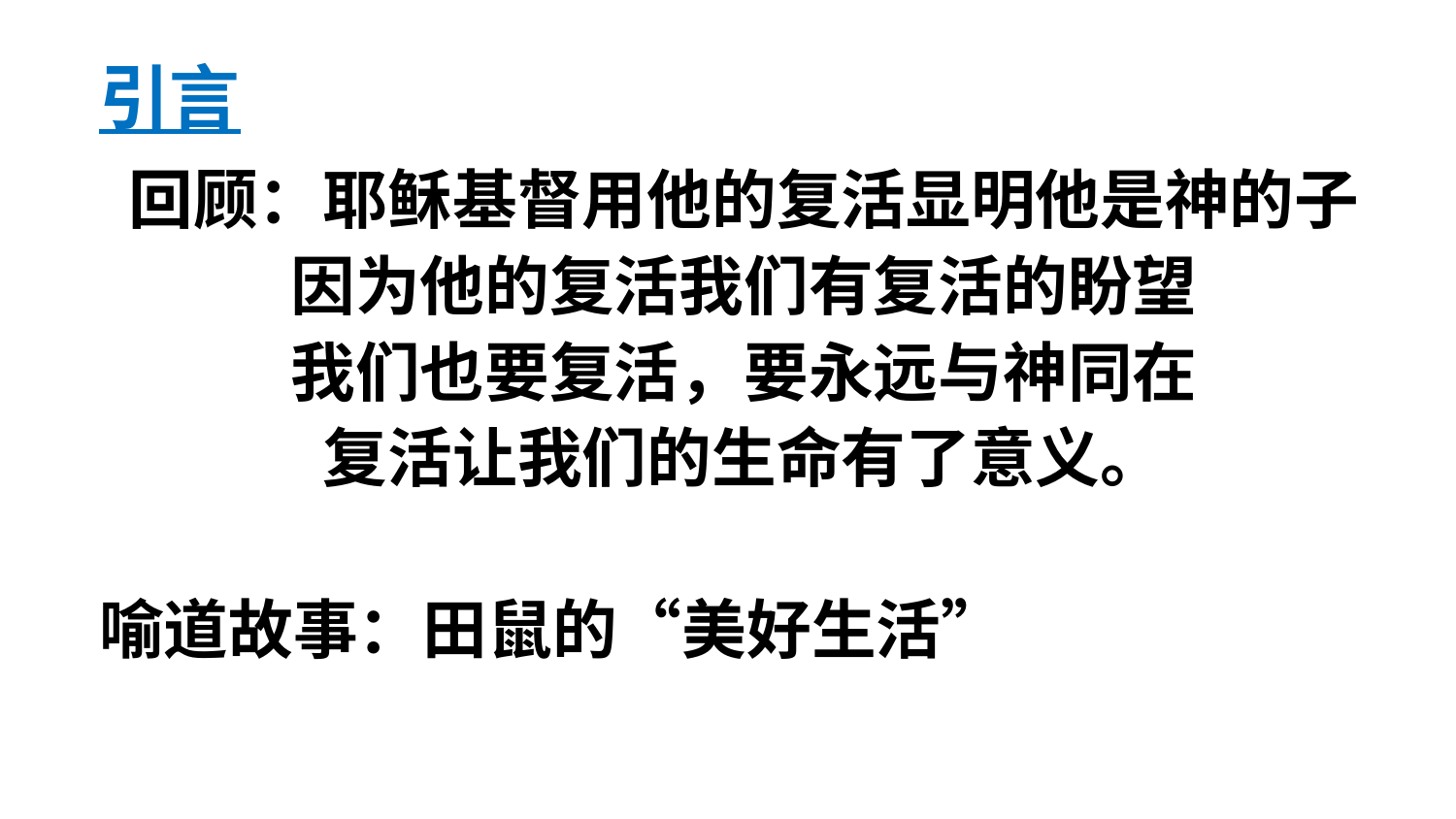

# 引言
回顾：耶稣基督用他的复活显明他是神的子
因为他的复活我们有复活的盼望
我们也要复活，要永远与神同在
复活让我们的生命有了意义。

喻道故事：田鼠的“美好生活”